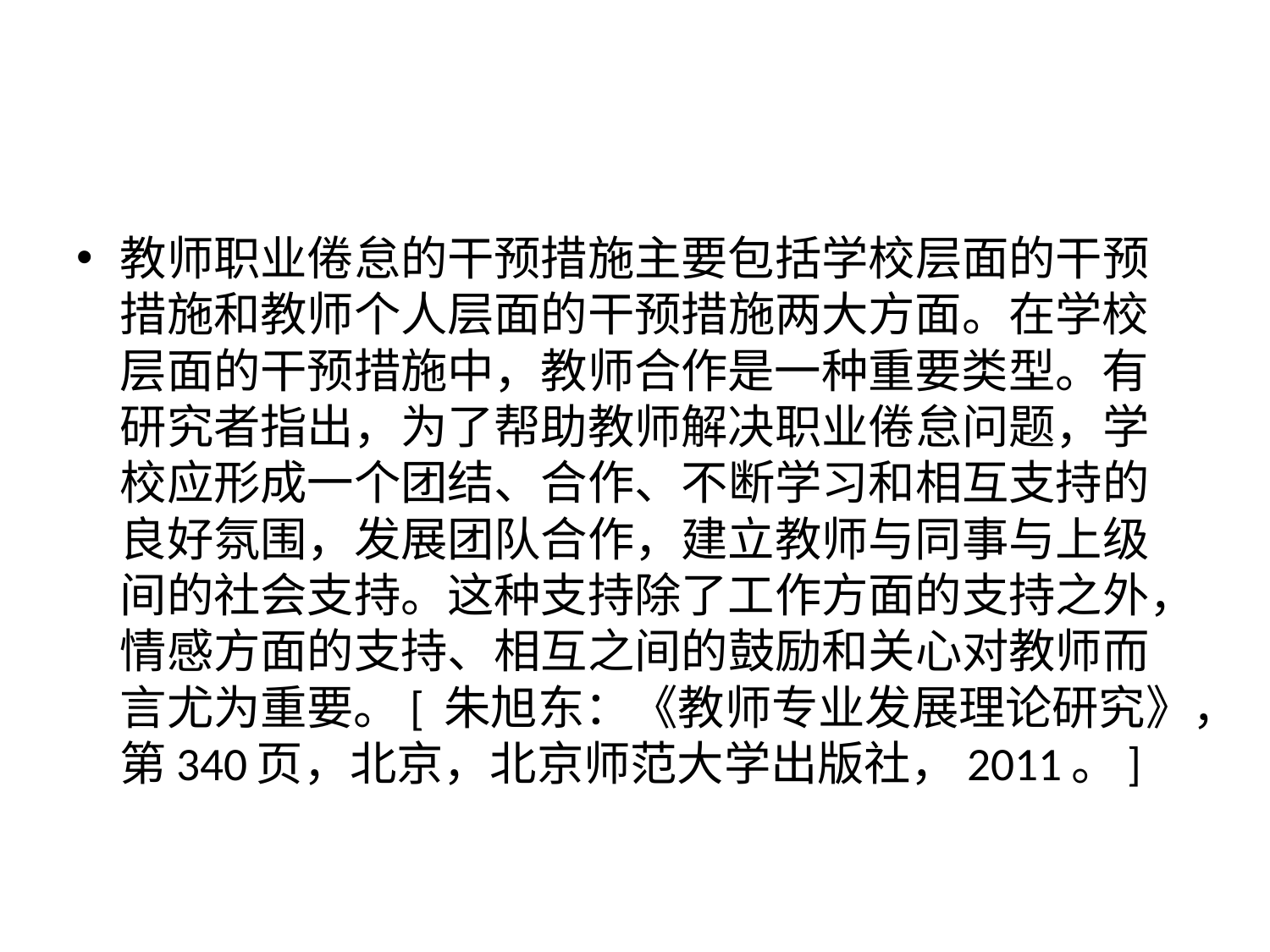

#
教师职业倦怠的干预措施主要包括学校层面的干预措施和教师个人层面的干预措施两大方面。在学校层面的干预措施中，教师合作是一种重要类型。有研究者指出，为了帮助教师解决职业倦怠问题，学校应形成一个团结、合作、不断学习和相互支持的良好氛围，发展团队合作，建立教师与同事与上级间的社会支持。这种支持除了工作方面的支持之外，情感方面的支持、相互之间的鼓励和关心对教师而言尤为重要。[ 朱旭东：《教师专业发展理论研究》，第340页，北京，北京师范大学出版社，2011。]